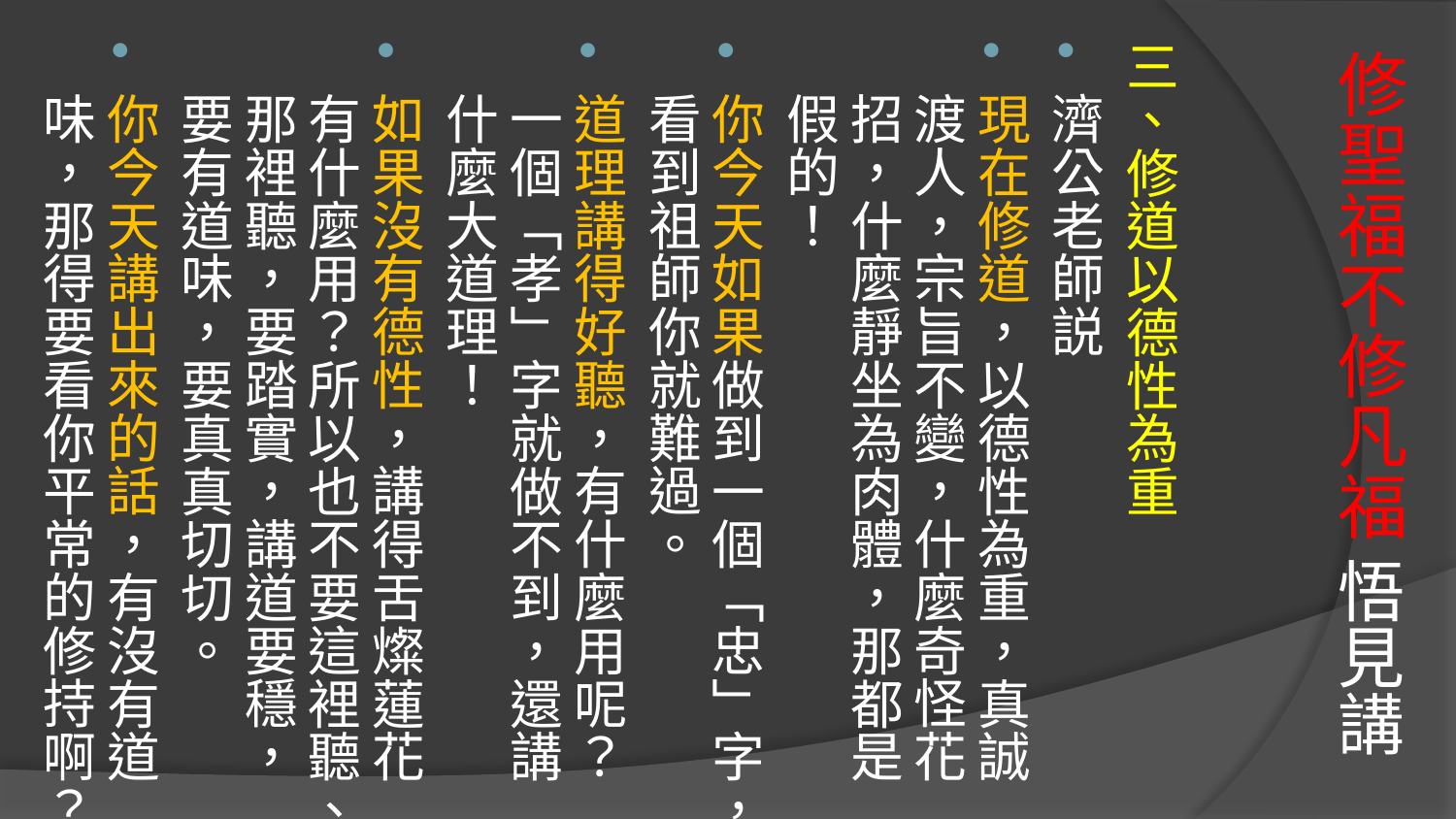

# 修聖福不修凡福 悟見講
三、修道以德性為重
濟公老師説
現在修道，以德性為重，真誠渡人，宗旨不變，什麼奇怪花招，什麼靜坐為肉體，那都是假的！
你今天如果做到一個「忠」字，看到祖師你就難過。
道理講得好聽，有什麼用呢？一個「孝」字就做不到，還講什麼大道理！
如果沒有德性，講得舌燦蓮花有什麼用？所以也不要這裡聽、那裡聽，要踏實，講道要穩，要有道味，要真真切切。
你今天講出來的話，有沒有道味，那得要看你平常的修持啊？